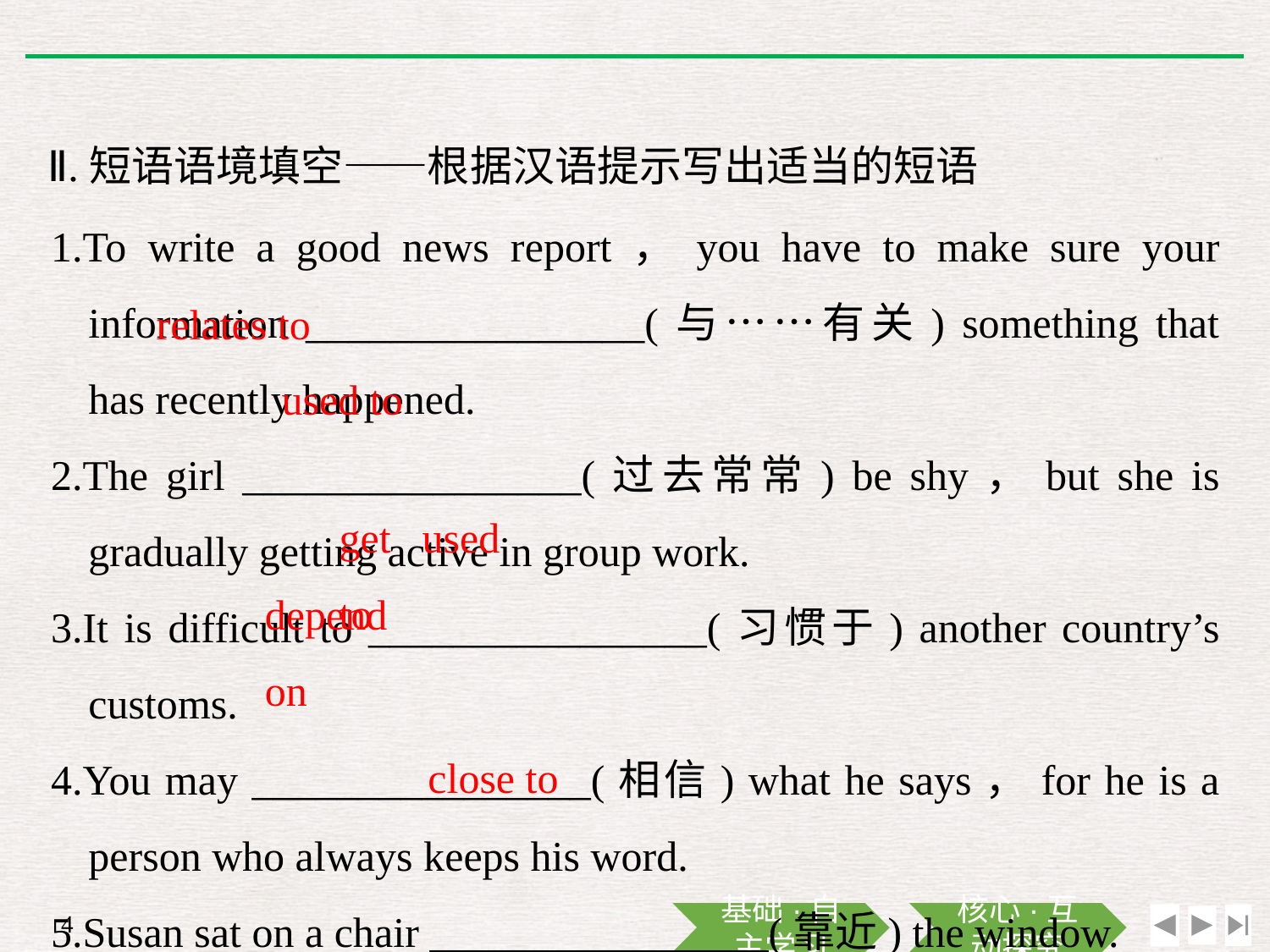

Ⅱ.短语语境填空——根据汉语提示写出适当的短语
1.To write a good news report，you have to make sure your information ________________(与……有关) something that has recently happened.
2.The girl ________________(过去常常) be shy，but she is gradually getting active in group work.
3.It is difficult to ________________(习惯于) another country’s customs.
4.You may ________________(相信) what he says，for he is a person who always keeps his word.
5.Susan sat on a chair ________________(靠近) the window.
relates to
used to
get used to
depend on
close to